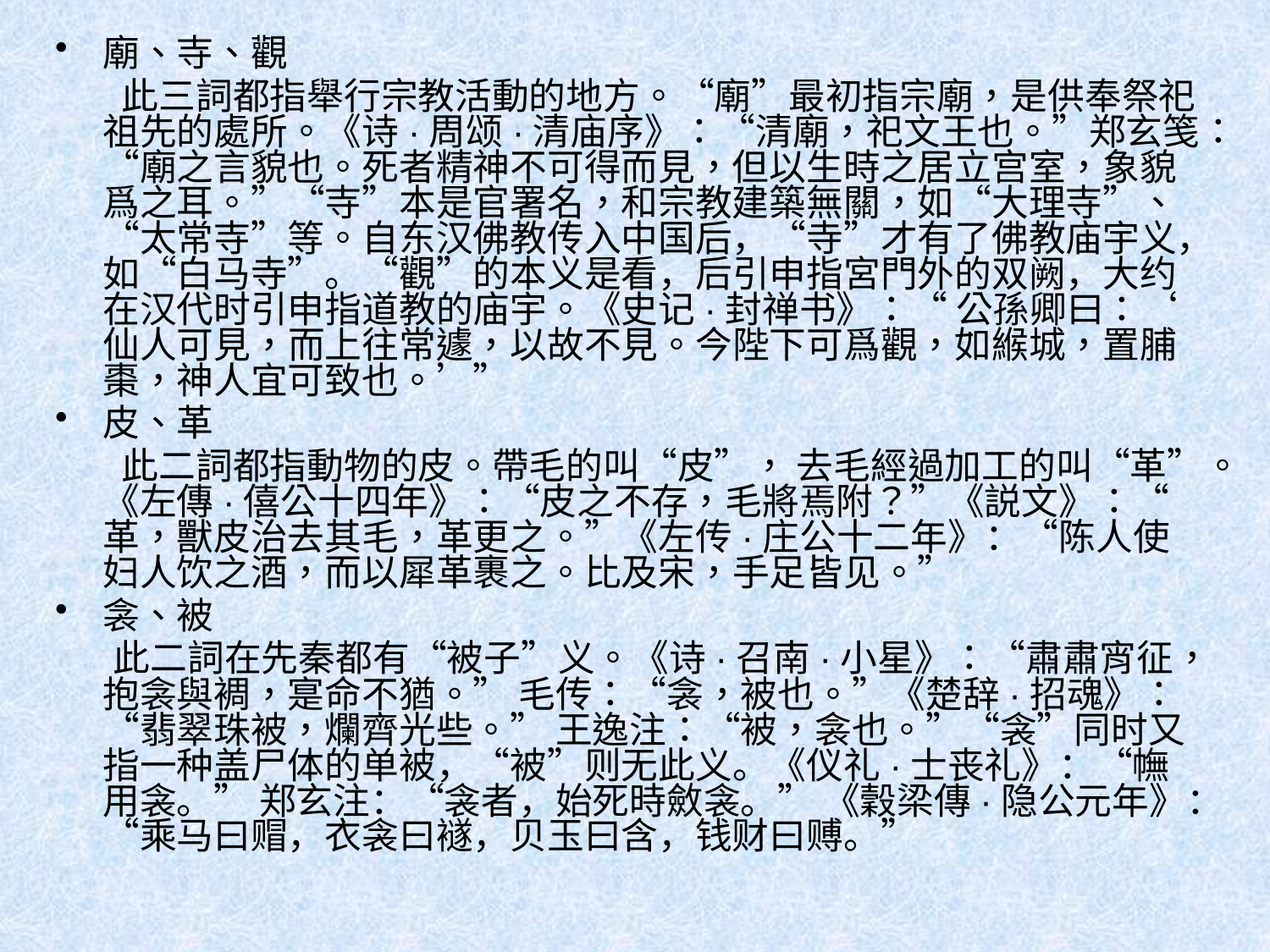

廟、寺、觀
       此三詞都指舉行宗教活動的地方。“廟”最初指宗廟，是供奉祭祀祖先的處所。《诗·周颂·清庙序》：“清廟，祀文王也。”郑玄笺：“廟之言貌也。死者精神不可得而見，但以生時之居立宫室，象貌爲之耳。”“寺”本是官署名，和宗教建築無關，如“大理寺”、“太常寺”等。自东汉佛教传入中国后，“寺”才有了佛教庙宇义，如“白马寺”。“觀”的本义是看，后引申指宮門外的双阙，大约在汉代时引申指道教的庙宇。《史记·封禅书》：“ 公孫卿曰：‘仙人可見，而上往常遽，以故不見。今陛下可爲觀，如緱城，置脯棗，神人宜可致也。’”
皮、革
       此二詞都指動物的皮。帶毛的叫“皮”， 去毛經過加工的叫“革”。《左傳·僖公十四年》：“皮之不存，毛將焉附？”《説文》：“革，獸皮治去其毛，革更之。”《左传·庄公十二年》：“陈人使妇人饮之酒，而以犀革裹之。比及宋，手足皆见。”
衾、被
      此二詞在先秦都有“被子”义。《诗·召南·小星》：“肅肅宵征，抱衾與裯，寔命不猶。” 毛传：“衾，被也。”《楚辞·招魂》：“翡翠珠被，爛齊光些。” 王逸注：“被，衾也。”“衾”同时又指一种盖尸体的单被，“被”则无此义。《仪礼·士丧礼》：“幠用衾。” 郑玄注：“衾者，始死時斂衾。” 《穀梁傳·隐公元年》：“乘马曰赗，衣衾曰襚，贝玉曰含，钱财曰赙。”